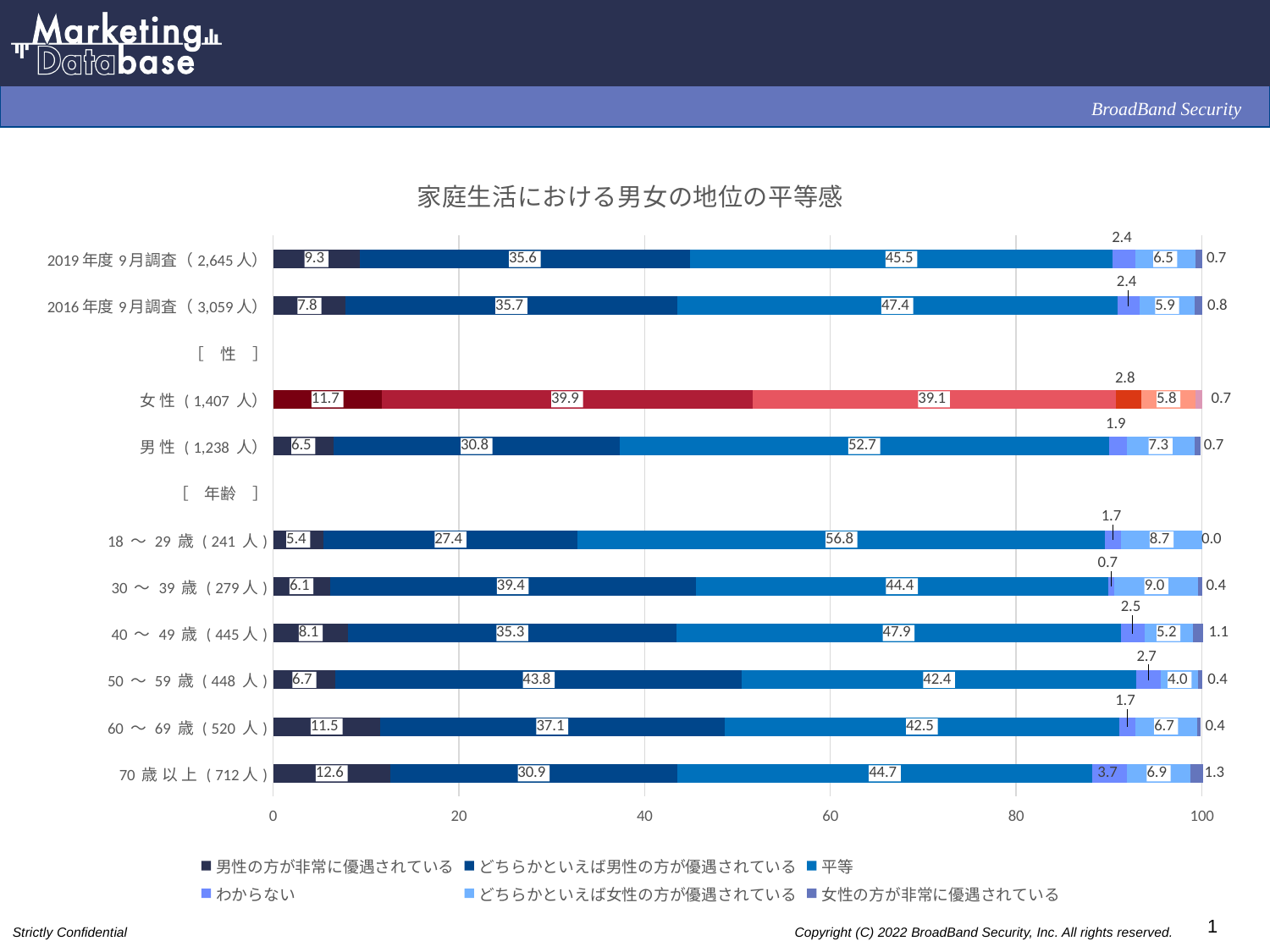

### Chart: 家庭生活における男女の地位の平等感

| Category | 男性の方が非常に優遇されている | どちらかといえば男性の方が優遇されている | 平等 | わからない | どちらかといえば女性の方が優遇されている | 女性の方が非常に優遇されている |
|---|---|---|---|---|---|---|
| 2019年度9月調査（2,645人） | 9.3 | 35.6 | 45.5 | 2.4 | 6.5 | 0.7 |
| 2016年度9月調査（3,059人） | 7.8 | 35.7 | 47.4 | 2.4 | 5.9 | 0.8 |
| ［　性　］ | None | None | None | None | None | None |
| 女 性 ( 1,407 人） | 11.7 | 39.9 | 39.1 | 2.8 | 5.8 | 0.7 |
| 男 性 ( 1,238 人） | 6.5 | 30.8 | 52.7 | 1.9 | 7.3 | 0.7 |
| ［　年齢　］ | None | None | None | None | None | None |
| 18 ～ 29 歳 ( 241 人) | 5.4 | 27.4 | 56.8 | 1.7 | 8.7 | 0.0 |
| 30 ～ 39 歳 ( 279人) | 6.1 | 39.4 | 44.4 | 0.7 | 9.0 | 0.4 |
| 40 ～ 49 歳 ( 445人) | 8.1 | 35.3 | 47.9 | 2.5 | 5.2 | 1.1 |
| 50 ～ 59 歳 ( 448 人) | 6.7 | 43.8 | 42.4 | 2.7 | 4.0 | 0.4 |
| 60 ～ 69 歳 ( 520 人) | 11.5 | 37.1 | 42.5 | 1.7 | 6.7 | 0.4 |
| 70 歳 以 上 ( 712人) | 12.6 | 30.9 | 44.7 | 3.7 | 6.9 | 1.3 |